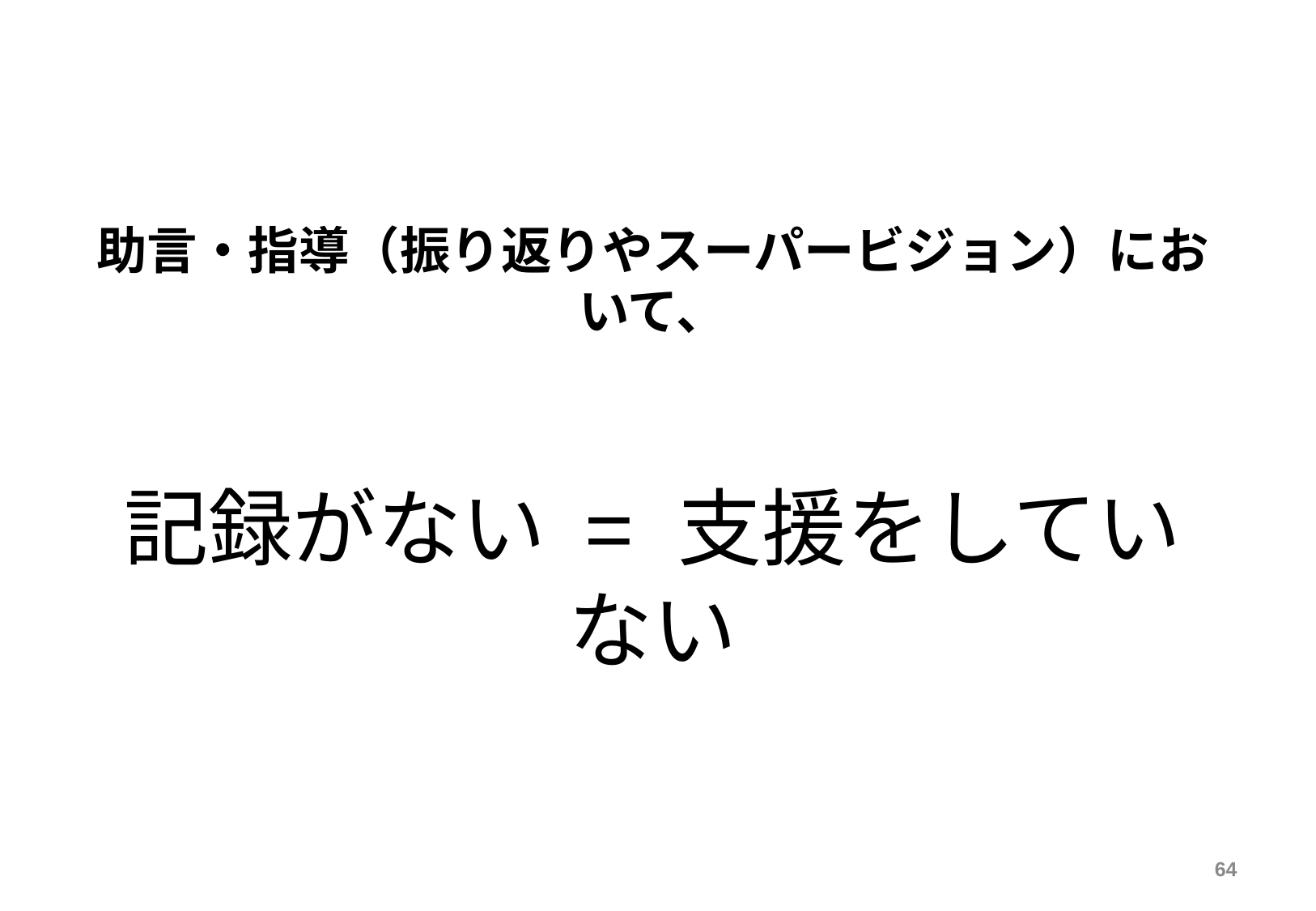

助言・指導（振り返りやスーパービジョン）において、

記録がない = 支援をしていない
64